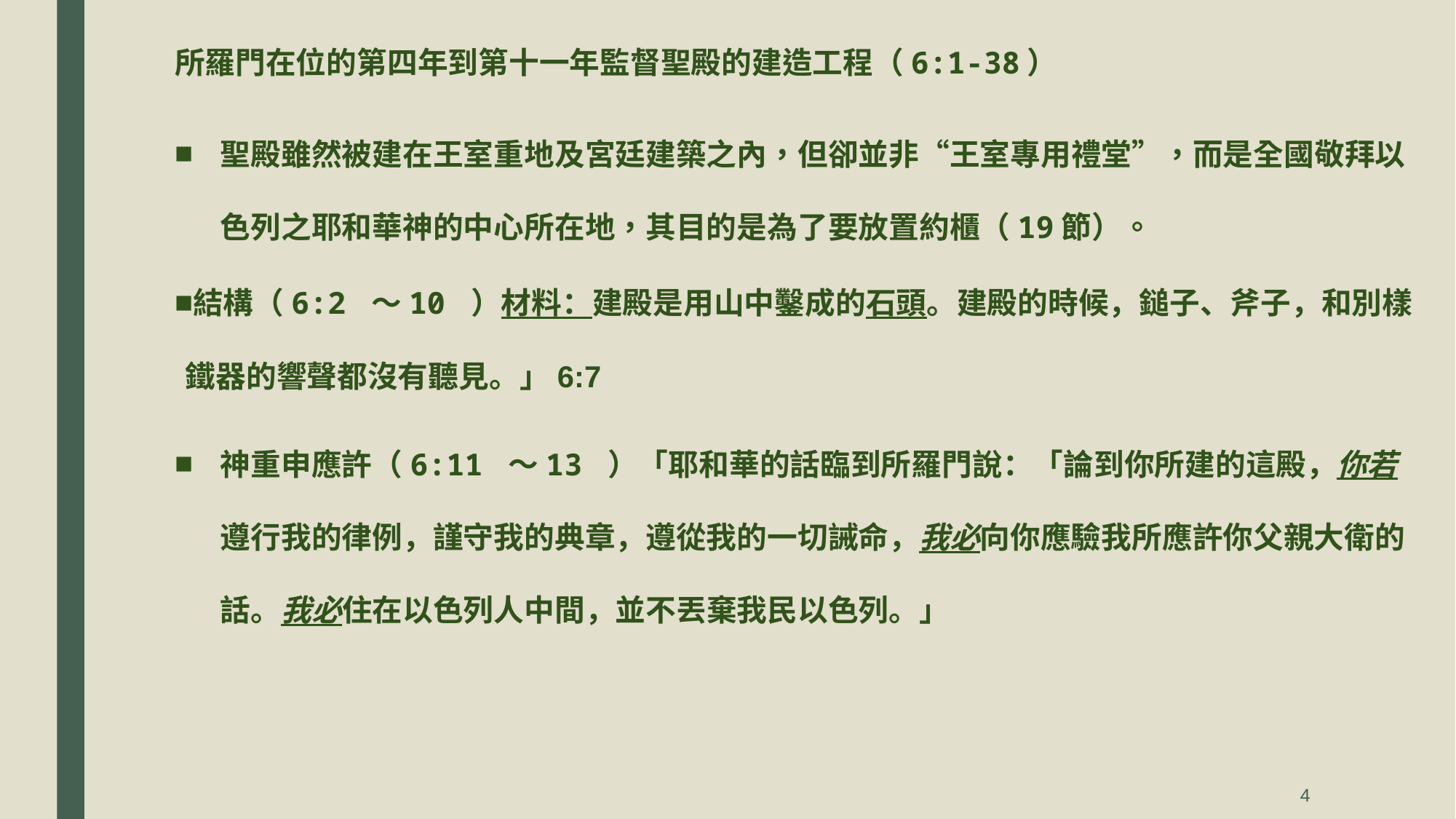

所羅門在位的第四年到第十一年監督聖殿的建造工程（6:1-38）
聖殿雖然被建在王室重地及宮廷建築之內，但卻並非“王室專用禮堂”，而是全國敬拜以色列之耶和華神的中心所在地，其目的是為了要放置約櫃（19節）。
結構（6:2 ～10 ）材料：建殿是用山中鑿成的石頭。建殿的時候，鎚子、斧子，和別樣鐵器的響聲都沒有聽見。」6:7
神重申應許（6:11 ～13 ）「耶和華的話臨到所羅門說：「論到你所建的這殿，你若遵行我的律例，謹守我的典章，遵從我的一切誡命，我必向你應驗我所應許你父親大衛的話。我必住在以色列人中間，並不丟棄我民以色列。」

4